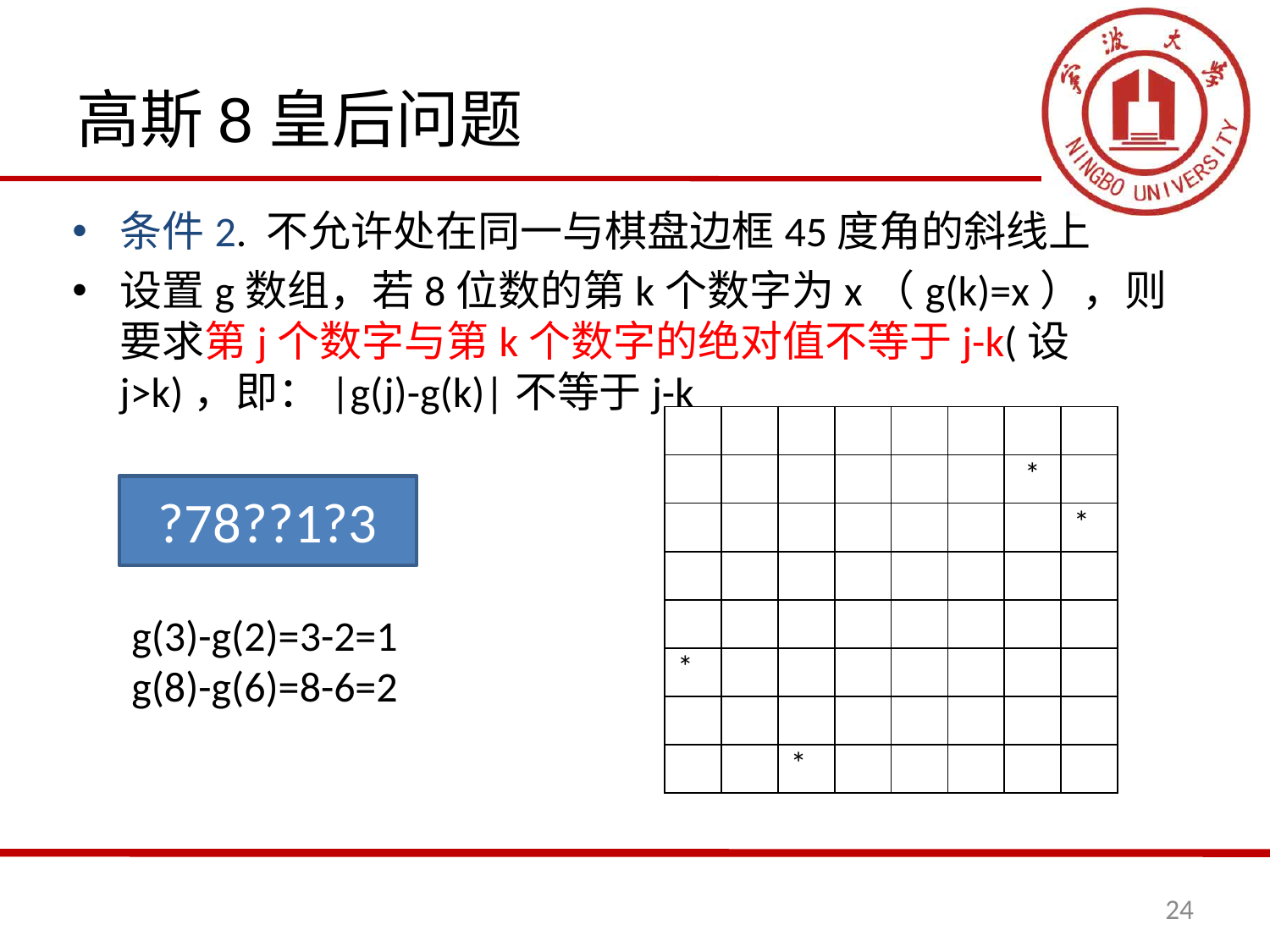

# 高斯8皇后问题
条件2. 不允许处在同一与棋盘边框45度角的斜线上
设置g数组，若8位数的第k个数字为x（g(k)=x），则要求第j个数字与第k个数字的绝对值不等于j-k(设j>k)，即：|g(j)-g(k)|不等于j-k
|  |  |  |  |  |  |  |  |
| --- | --- | --- | --- | --- | --- | --- | --- |
|  |  |  |  |  |  | \* |  |
|  |  |  |  |  |  |  | \* |
|  |  |  |  |  |  |  |  |
|  |  |  |  |  |  |  |  |
| \* |  |  |  |  |  |  |  |
|  |  |  |  |  |  |  |  |
|  |  | \* |  |  |  |  |  |
?78??1?3
g(3)-g(2)=3-2=1
g(8)-g(6)=8-6=2

24